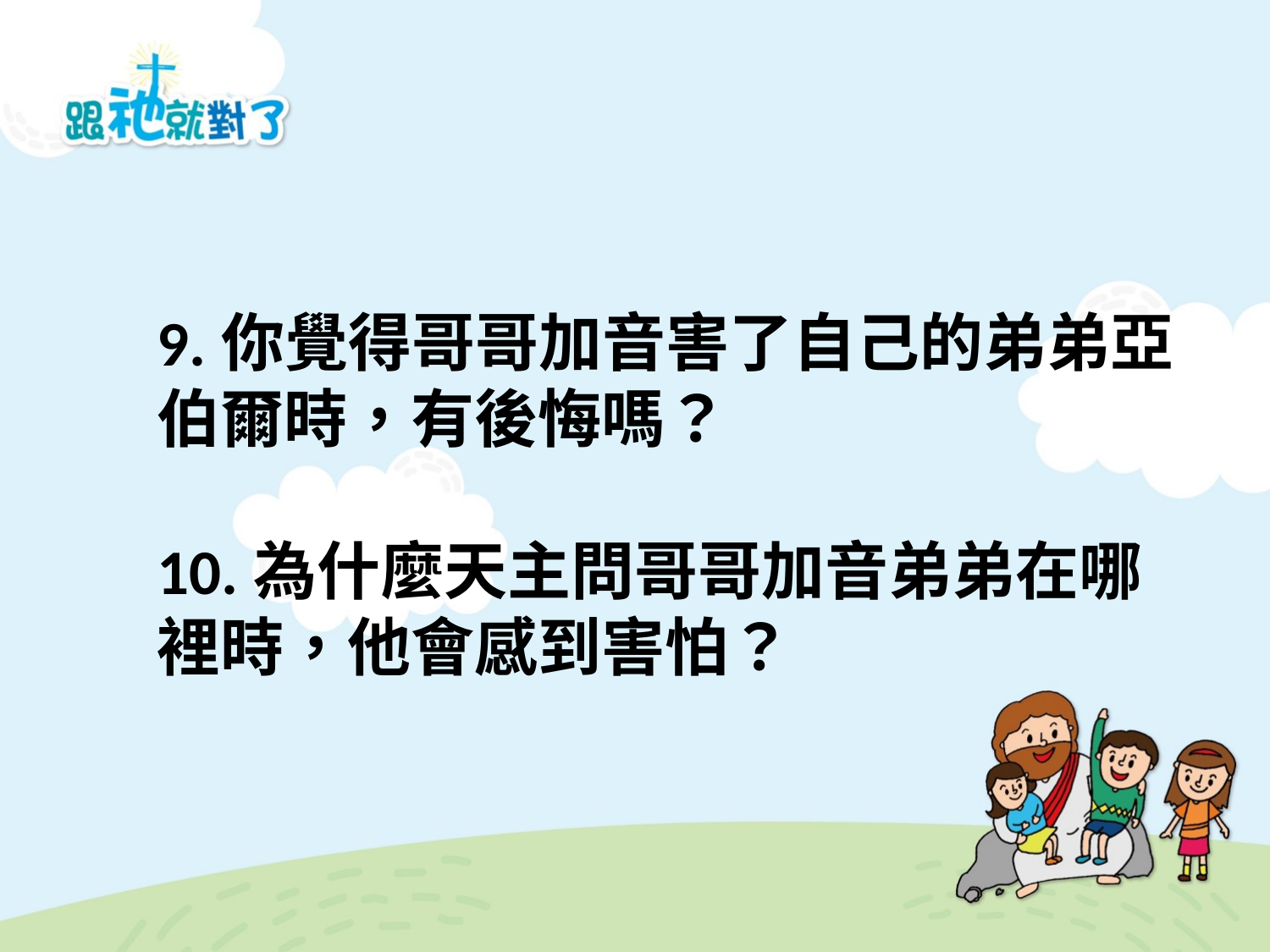

9.你覺得哥哥加音害了自己的弟弟亞伯爾時，有後悔嗎？

10.為什麼天主問哥哥加音弟弟在哪裡時，他會感到害怕？